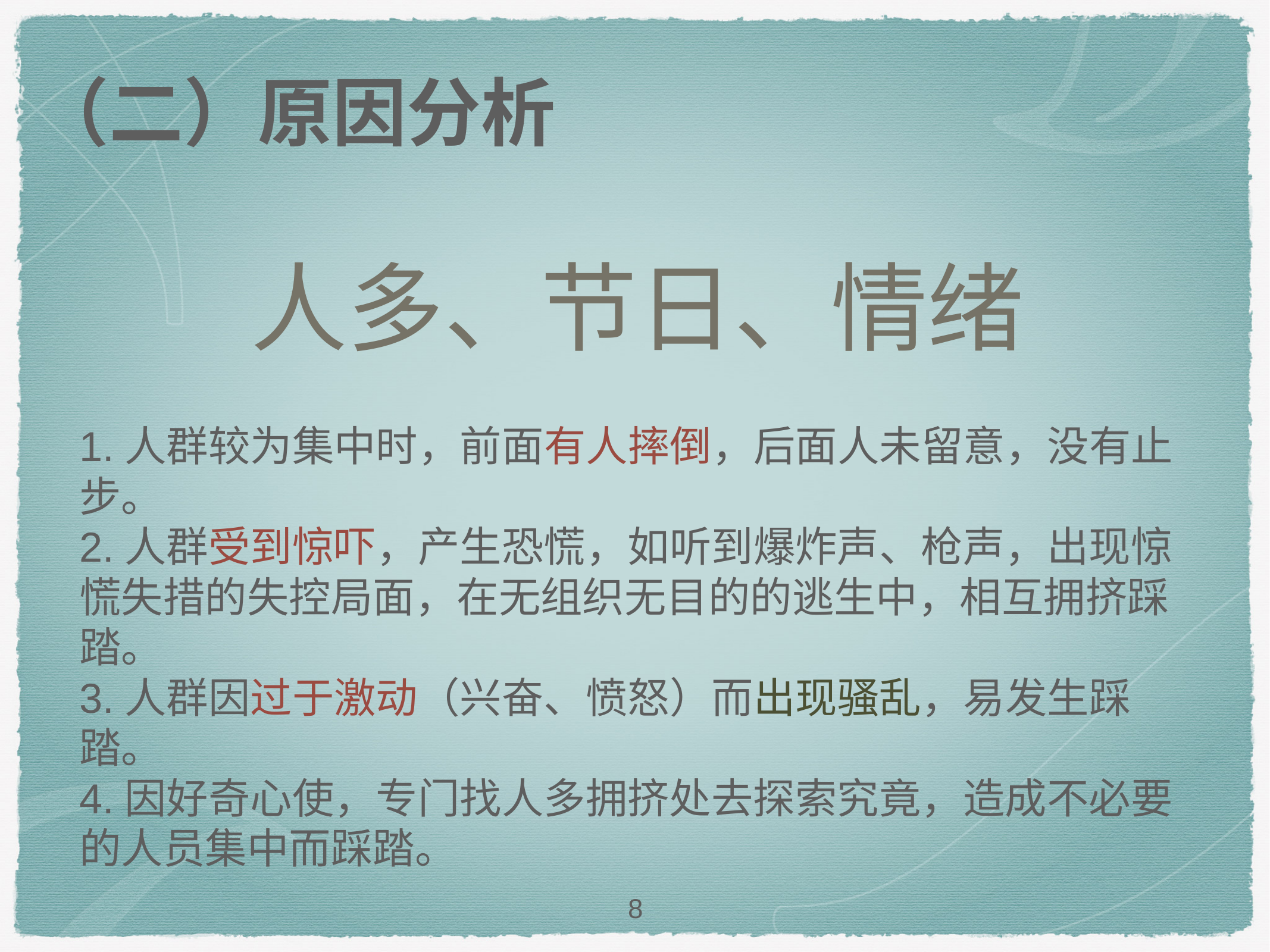

（二）原因分析
# 人多、节日、情绪
1.人群较为集中时，前面有人摔倒，后面人未留意，没有止步。
2.人群受到惊吓，产生恐慌，如听到爆炸声、枪声，出现惊慌失措的失控局面，在无组织无目的的逃生中，相互拥挤踩踏。
3.人群因过于激动（兴奋、愤怒）而出现骚乱，易发生踩踏。
4.因好奇心使，专门找人多拥挤处去探索究竟，造成不必要的人员集中而踩踏。
8